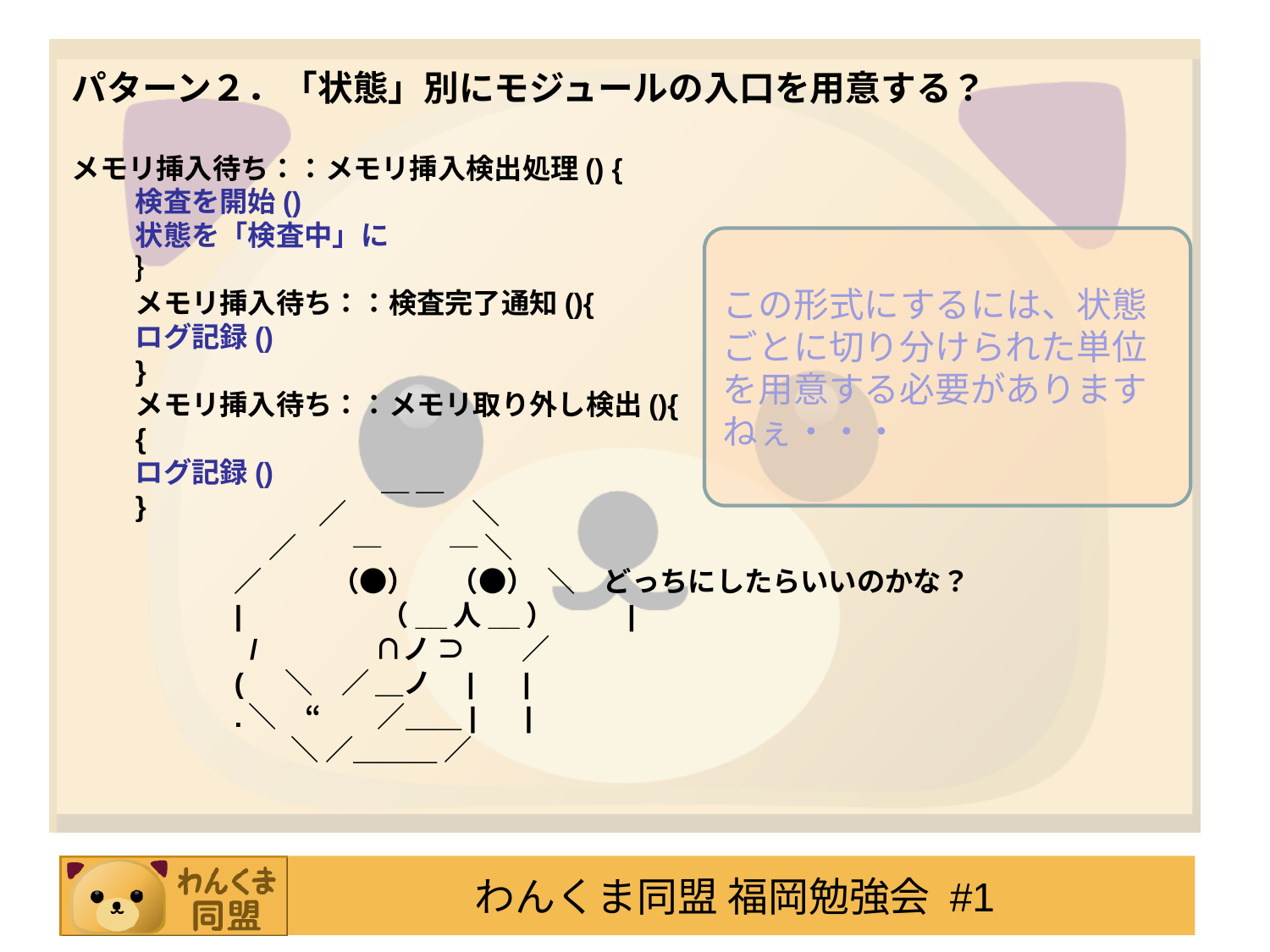

パターン２．「状態」別にモジュールの入口を用意する？

メモリ挿入待ち：：メモリ挿入検出処理() {
検査を開始()
状態を「検査中」に
｝
メモリ挿入待ち：：検査完了通知(){
ログ記録()
}
メモリ挿入待ち：：メモリ取り外し検出(){
{
ログ記録()
}

この形式にするには、状態ごとに切り分けられた単位を用意する必要がありますねぇ・・・
　　　　 　＿ ＿
　　　／　　 　 　＼
　 ／　　─　 　 ─ ＼
／ 　　 （●） 　（●）  ＼　どっちにしたらいいのかな？
|　 　　 　 （__人__）　      |
  /　 　 　  ∩ノ ⊃　　／
(　 ＼　／ ＿ノ　|　 |
.＼　“　　／＿＿|　 |
　　＼ ／＿＿＿ ／